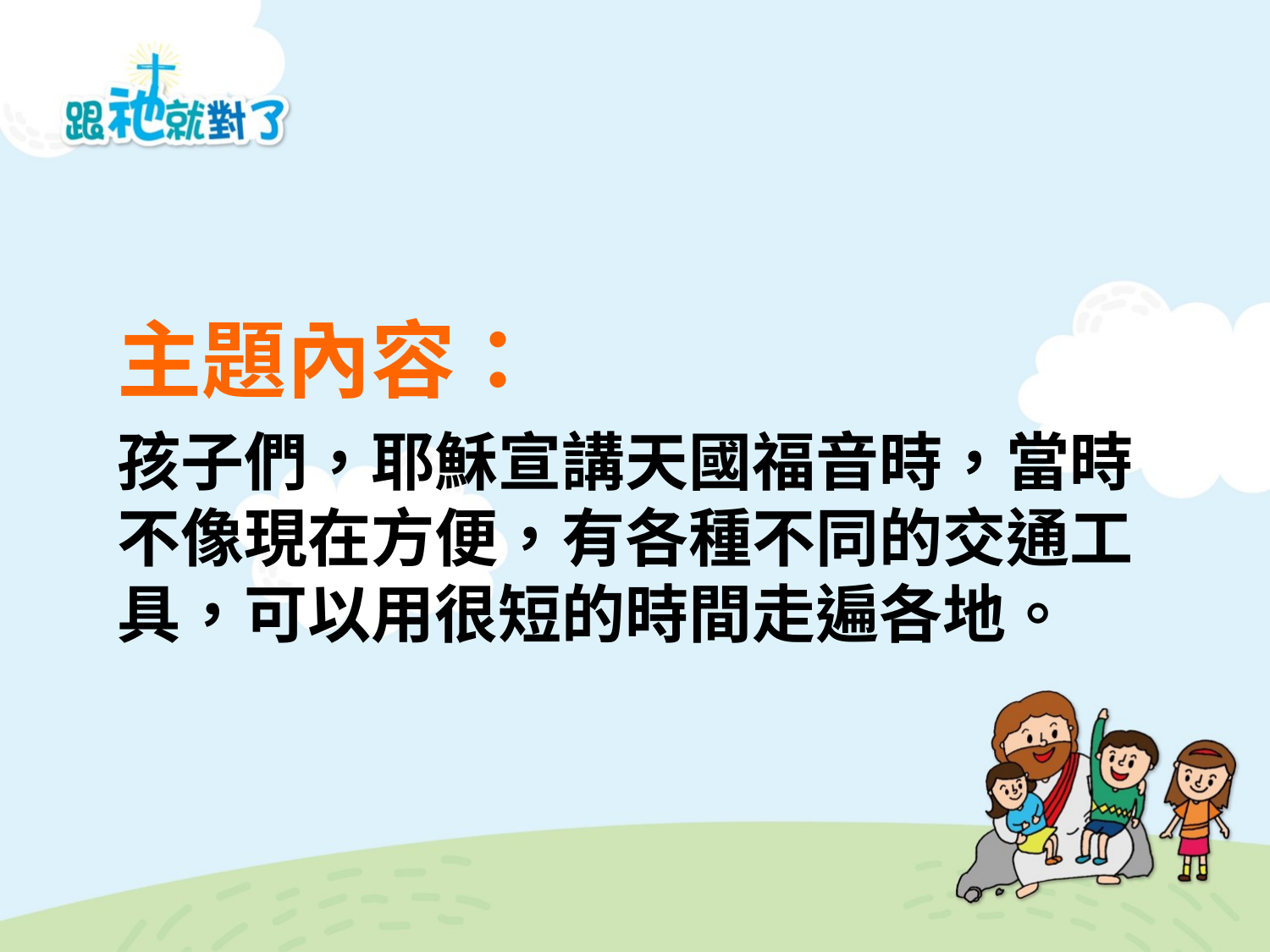

主題內容：
孩子們，耶穌宣講天國福音時，當時不像現在方便，有各種不同的交通工具，可以用很短的時間走遍各地。